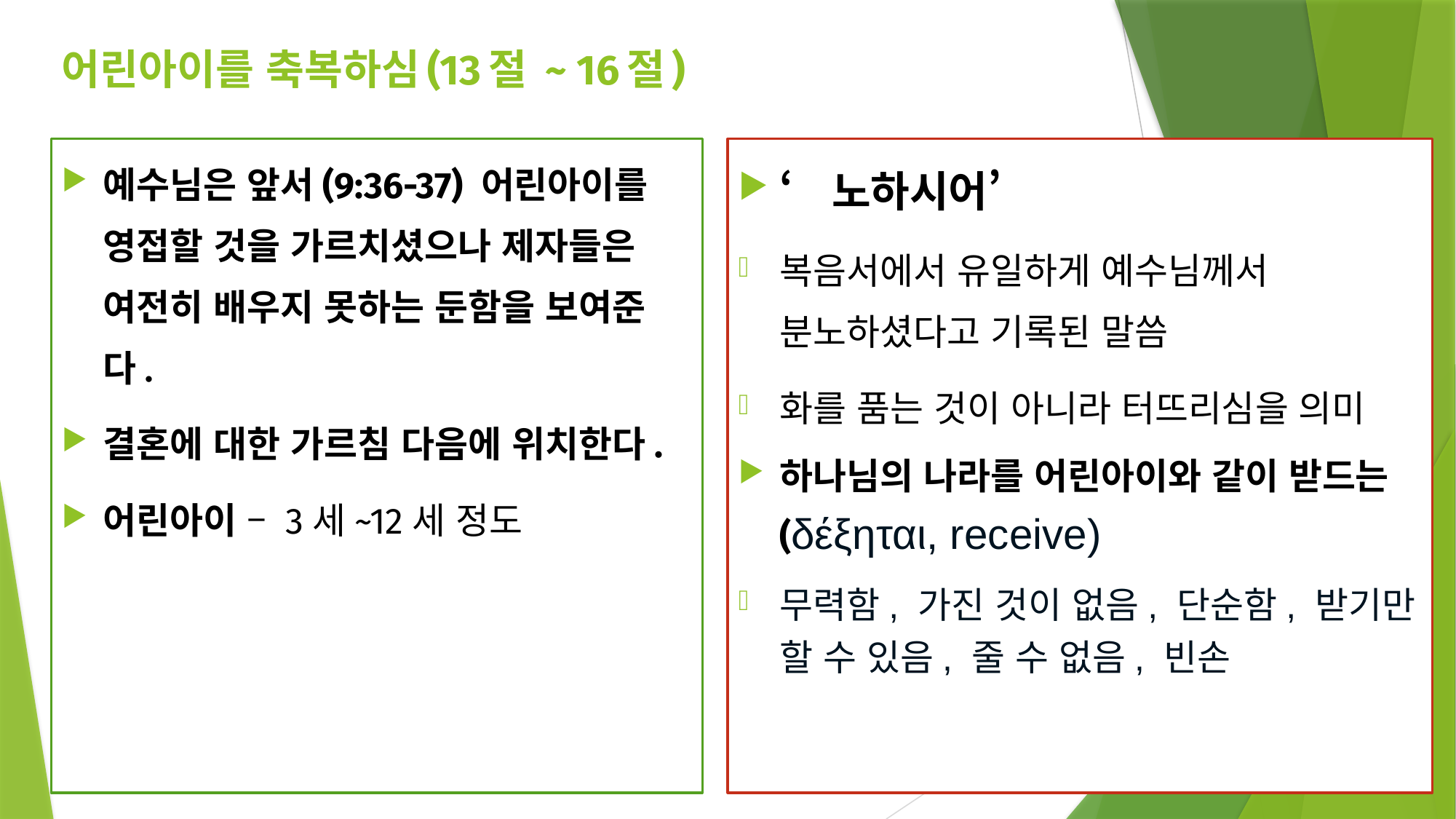

# 어린아이를 축복하심(13절 ~ 16절)
‘노하시어’
복음서에서 유일하게 예수님께서 분노하셨다고 기록된 말씀
화를 품는 것이 아니라 터뜨리심을 의미
하나님의 나라를 어린아이와 같이 받드는(δέξηται, receive)
무력함, 가진 것이 없음, 단순함, 받기만 할 수 있음, 줄 수 없음, 빈손

예수님은 앞서(9:36-37) 어린아이를 영접할 것을 가르치셨으나 제자들은 여전히 배우지 못하는 둔함을 보여준다.
결혼에 대한 가르침 다음에 위치한다.
어린아이 – 3세~12세 정도